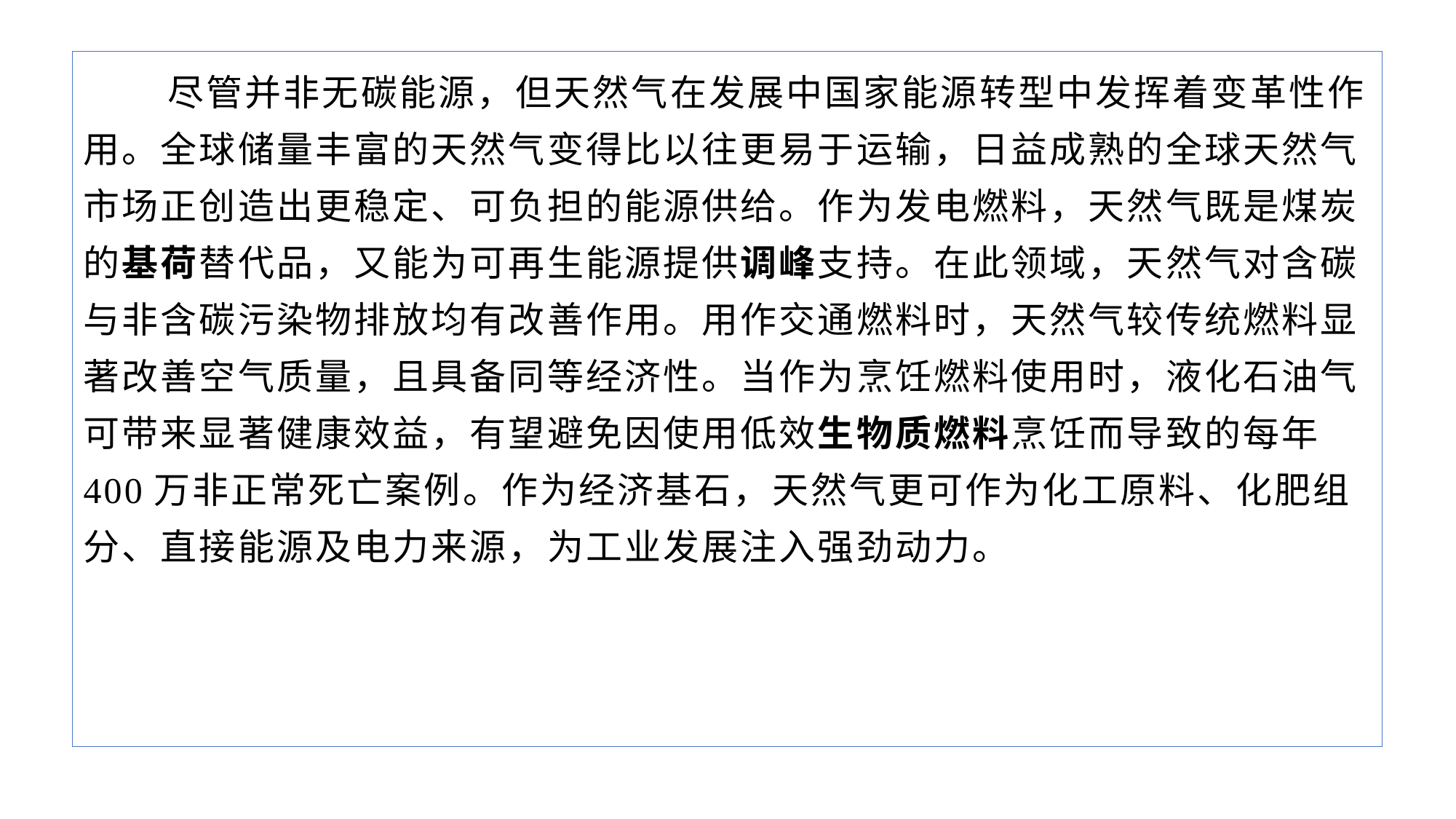

尽管并非无碳能源，但天然气在发展中国家能源转型中发挥着变革性作用。全球储量丰富的天然气变得比以往更易于运输，日益成熟的全球天然气市场正创造出更稳定、可负担的能源供给。作为发电燃料，天然气既是煤炭的基荷替代品，又能为可再生能源提供调峰支持。在此领域，天然气对含碳与非含碳污染物排放均有改善作用。用作交通燃料时，天然气较传统燃料显著改善空气质量，且具备同等经济性。当作为烹饪燃料使用时，液化石油气可带来显著健康效益，有望避免因使用低效生物质燃料烹饪而导致的每年400万非正常死亡案例。作为经济基石，天然气更可作为化工原料、化肥组分、直接能源及电力来源，为工业发展注入强劲动力。